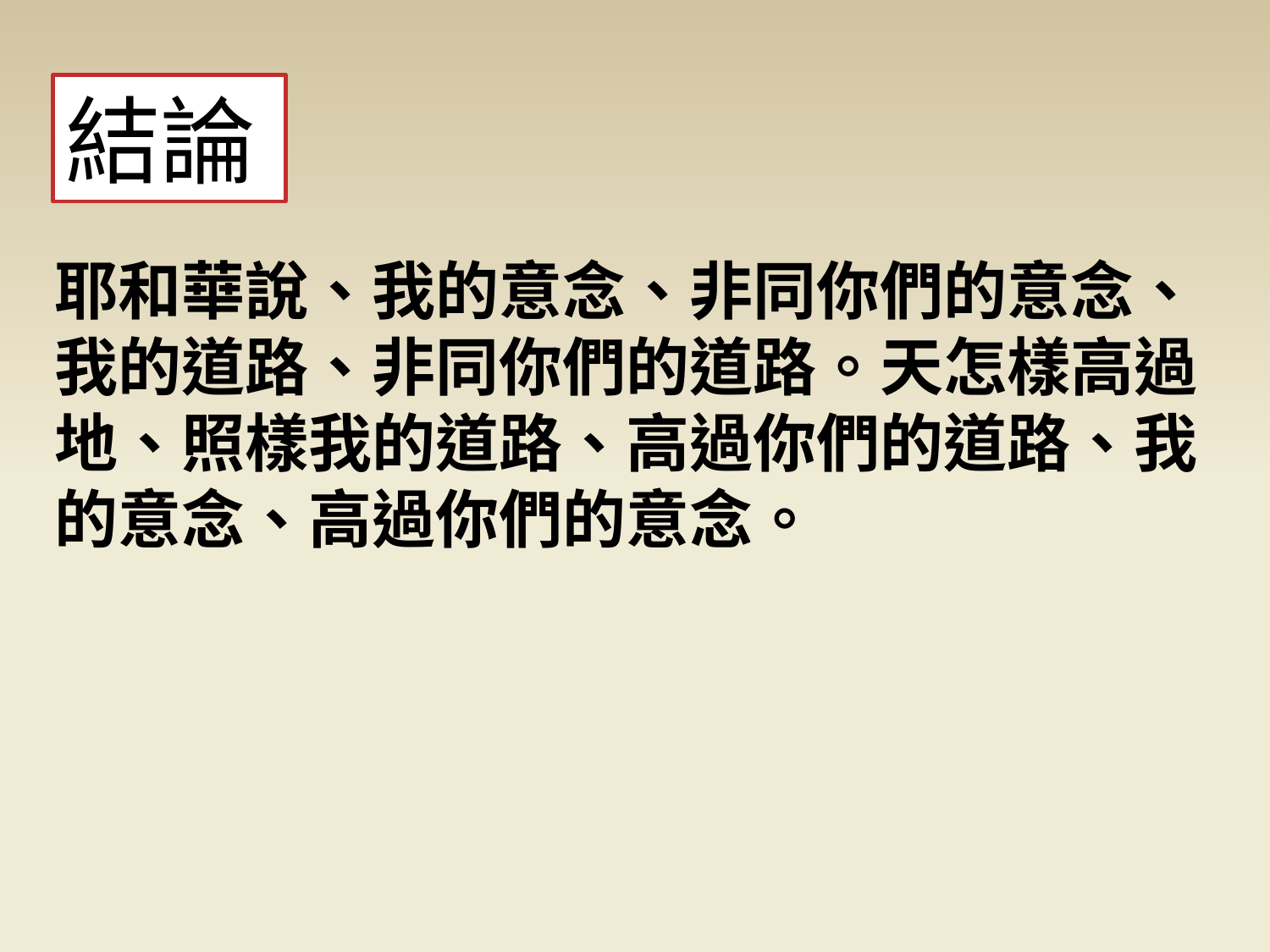

結論
耶和華說、我的意念、非同你們的意念、我的道路、非同你們的道路。天怎樣高過地、照樣我的道路、高過你們的道路、我的意念、高過你們的意念。